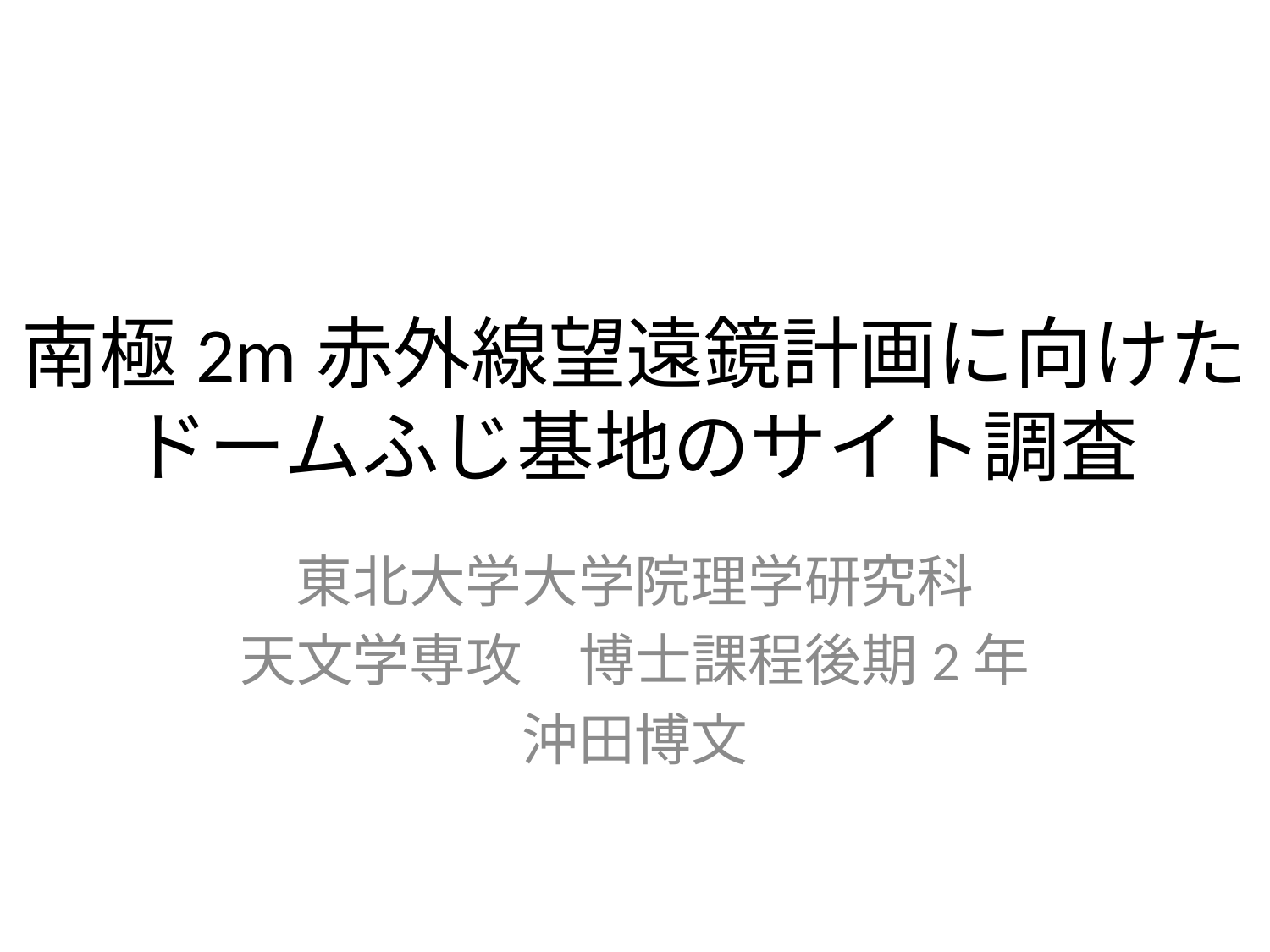

# 南極2m赤外線望遠鏡計画に向けたドームふじ基地のサイト調査
東北大学大学院理学研究科
天文学専攻　博士課程後期2年
沖田博文